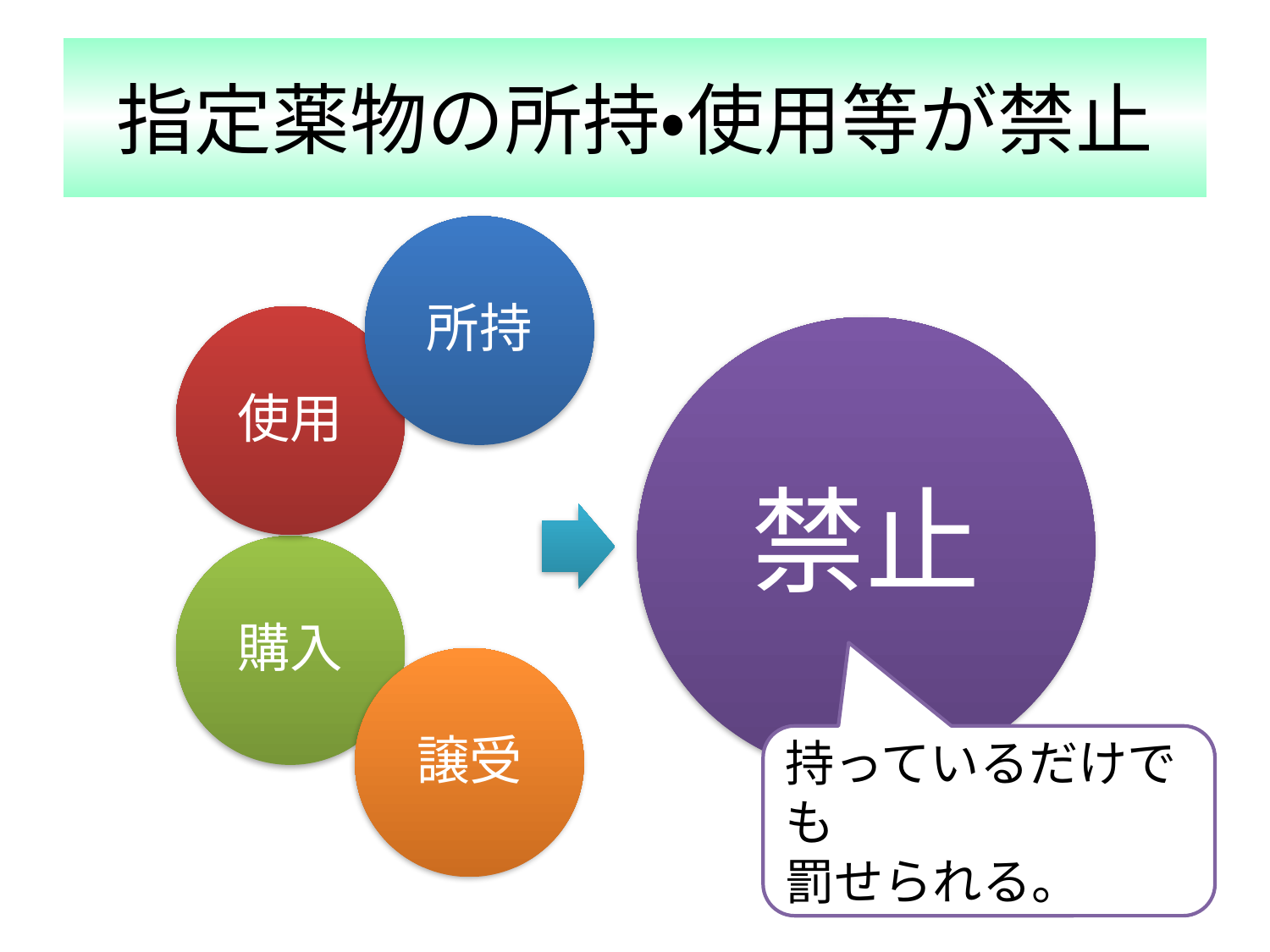

# 指定薬物の所持・使用等が禁止
所持
使用
禁止

購入
譲受
持っているだけでも
罰せられる。
31